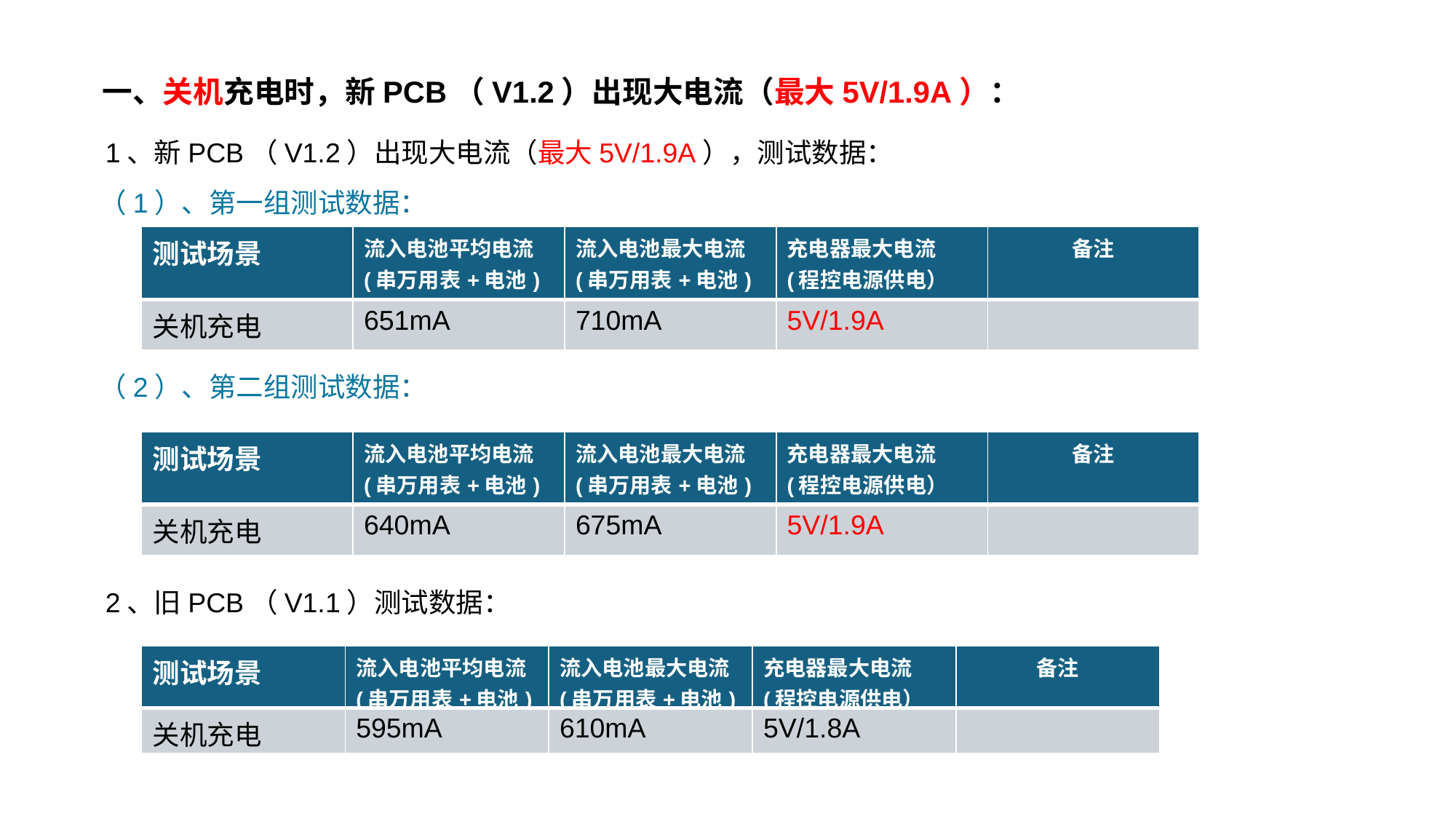

一、关机充电时，新PCB（V1.2）出现大电流（最大5V/1.9A）：
1、新PCB（V1.2）出现大电流（最大5V/1.9A），测试数据：
（1）、第一组测试数据：
| 测试场景 | 流入电池平均电流(串万用表+电池) | 流入电池最大电流(串万用表+电池) | 充电器最大电流 (程控电源供电） | 备注 |
| --- | --- | --- | --- | --- |
| 关机充电 | 651mA | 710mA | 5V/1.9A |  |
（2）、第二组测试数据：
| 测试场景 | 流入电池平均电流(串万用表+电池) | 流入电池最大电流(串万用表+电池) | 充电器最大电流 (程控电源供电） | 备注 |
| --- | --- | --- | --- | --- |
| 关机充电 | 640mA | 675mA | 5V/1.9A |  |
2、旧PCB（V1.1）测试数据：
| 测试场景 | 流入电池平均电流(串万用表+电池) | 流入电池最大电流(串万用表+电池) | 充电器最大电流 (程控电源供电） | 备注 |
| --- | --- | --- | --- | --- |
| 关机充电 | 595mA | 610mA | 5V/1.8A |  |